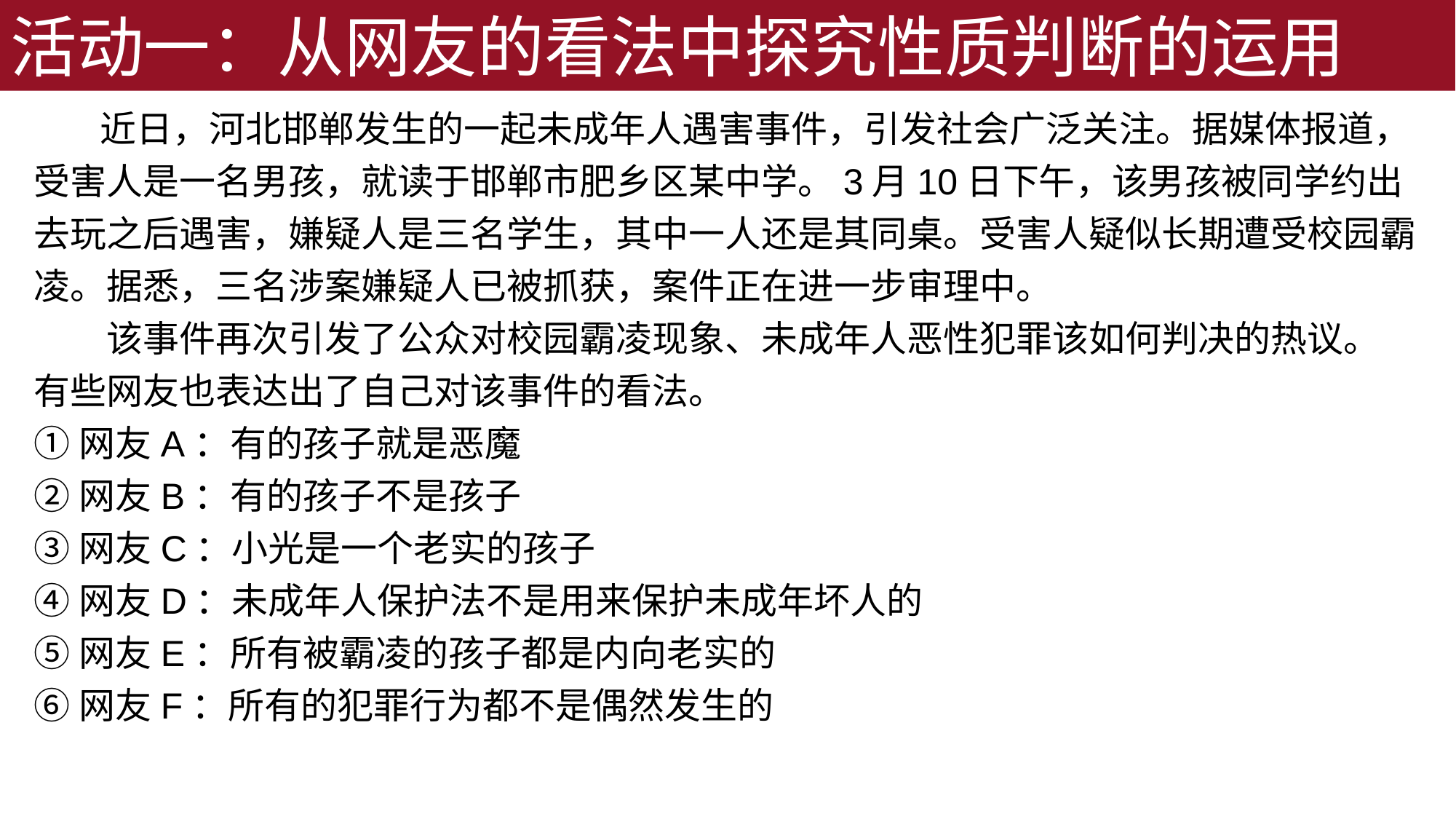

活动一：从网友的看法中探究性质判断的运用
       近日，河北邯郸发生的一起未成年人遇害事件，引发社会广泛关注。据媒体报道，受害人是一名男孩，就读于邯郸市肥乡区某中学。3月10日下午，该男孩被同学约出去玩之后遇害，嫌疑人是三名学生，其中一人还是其同桌。受害人疑似长期遭受校园霸凌。据悉，三名涉案嫌疑人已被抓获，案件正在进一步审理中。
　　该事件再次引发了公众对校园霸凌现象、未成年人恶性犯罪该如何判决的热议。
有些网友也表达出了自己对该事件的看法。
①网友A：有的孩子就是恶魔
②网友B：有的孩子不是孩子
③网友C：小光是一个老实的孩子
④网友D：未成年人保护法不是用来保护未成年坏人的
⑤网友E：所有被霸凌的孩子都是内向老实的
⑥网友F：所有的犯罪行为都不是偶然发生的